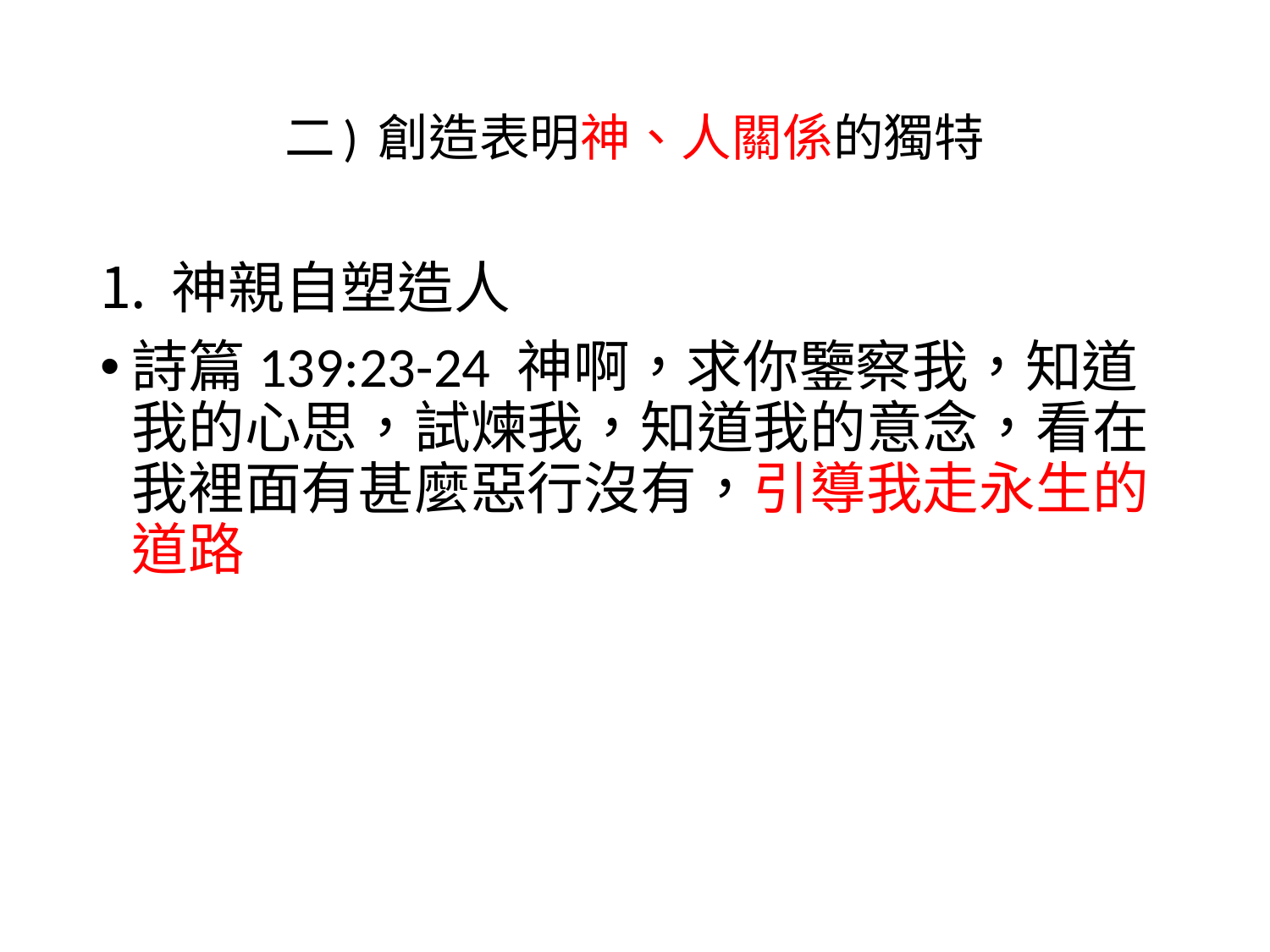

# 二) 創造表明神、人關係的獨特
神親自塑造人
詩篇139:23-24 神啊，求你鑒察我，知道我的心思，試煉我，知道我的意念，看在我裡面有甚麼惡行沒有，引導我走永生的道路